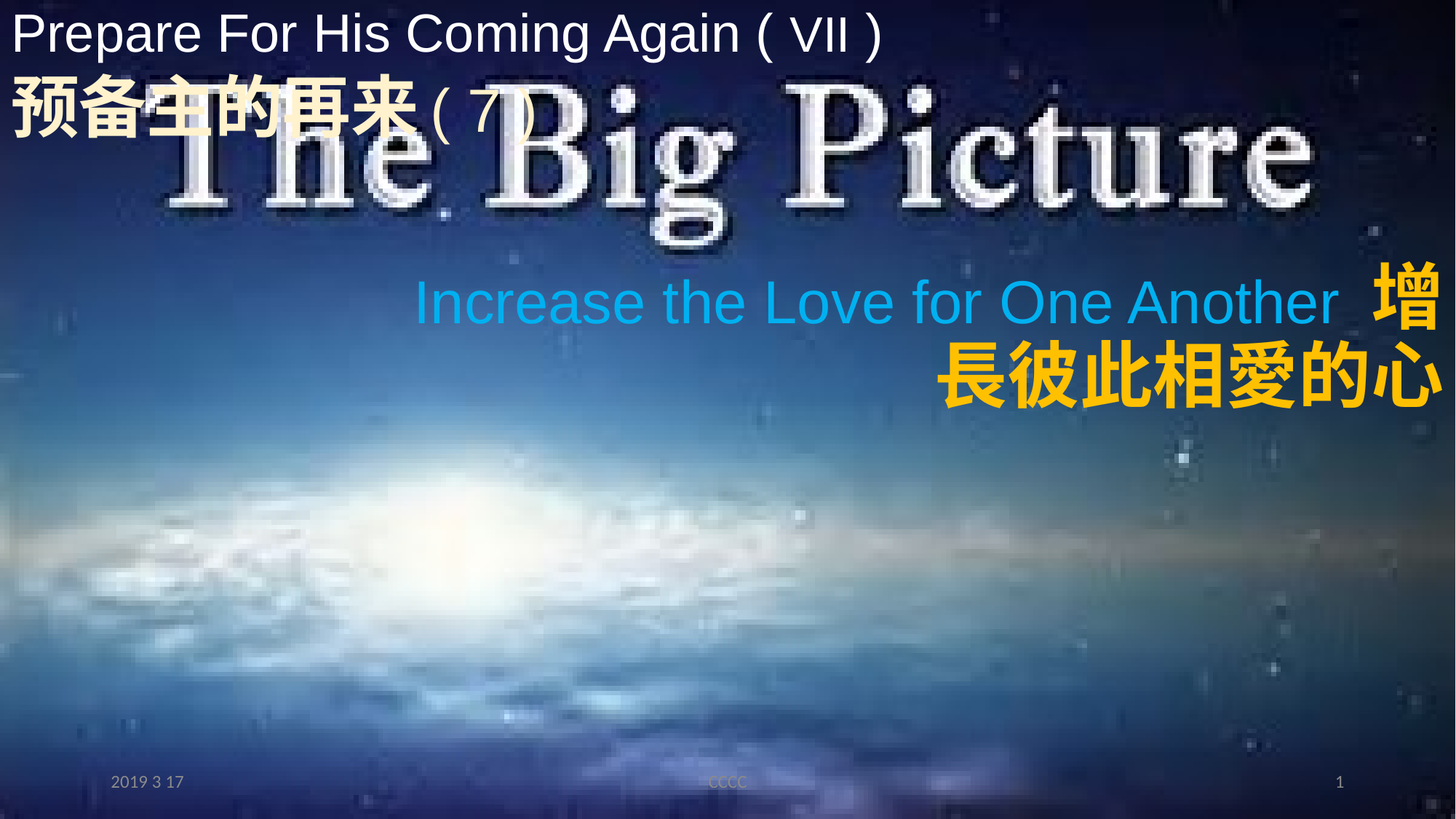

# Prepare For His Coming Again ( VII ) 预备主的再来( 7 )
Increase the Love for One Another 增長彼此相愛的心
2019 3 17
CCCC
1